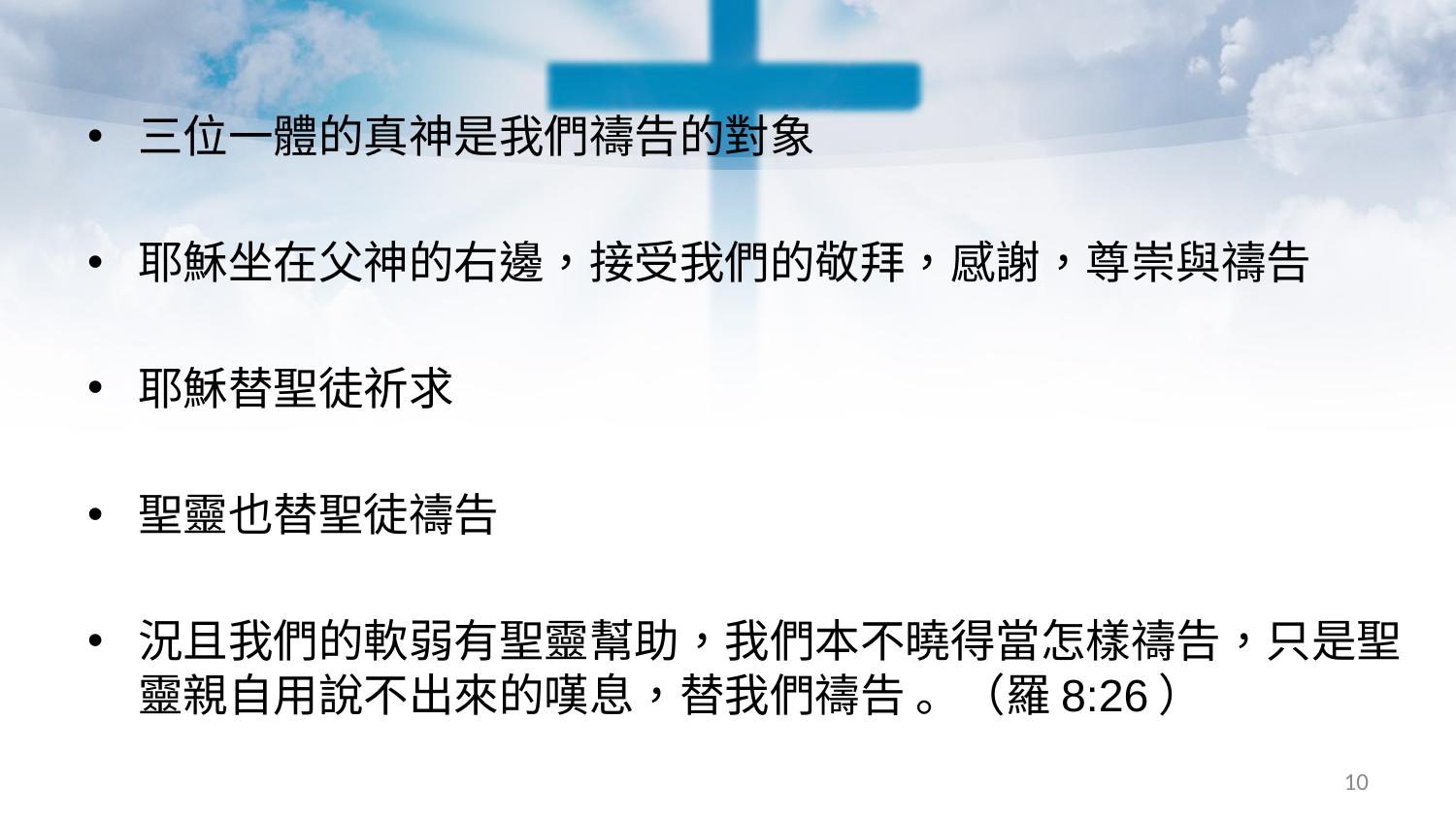

#
三位一體的真神是我們禱告的對象

耶穌坐在父神的右邊，接受我們的敬拜，感謝，尊崇與禱告

耶穌替聖徒祈求

聖靈也替聖徒禱告

況且我們的軟弱有聖靈幫助，我們本不曉得當怎樣禱告，只是聖靈親自用說不出來的嘆息，替我們禱告 。（羅8:26）
10